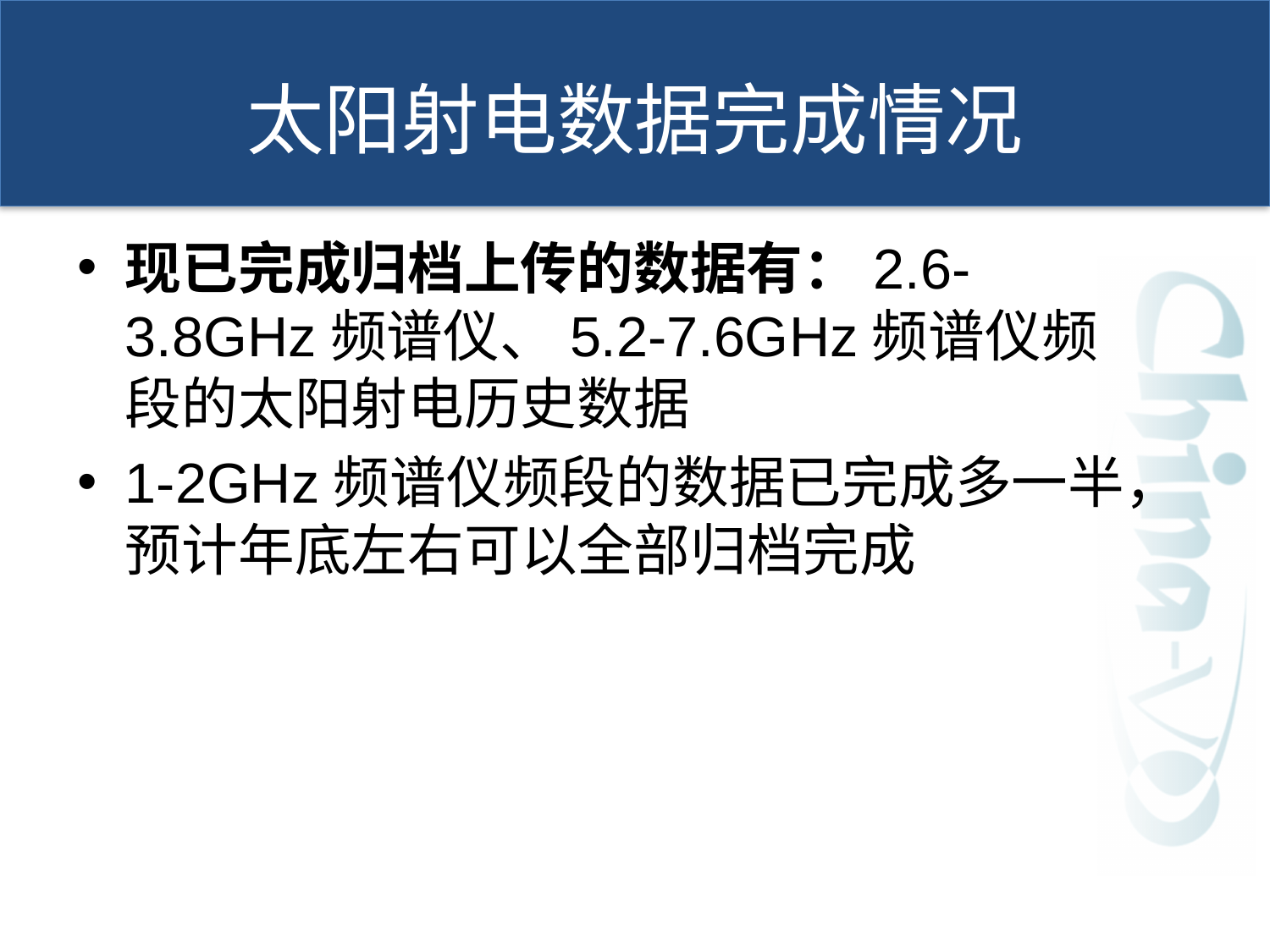

# 太阳射电数据完成情况
现已完成归档上传的数据有：2.6-3.8GHz频谱仪、5.2-7.6GHz频谱仪频段的太阳射电历史数据
1-2GHz频谱仪频段的数据已完成多一半，预计年底左右可以全部归档完成